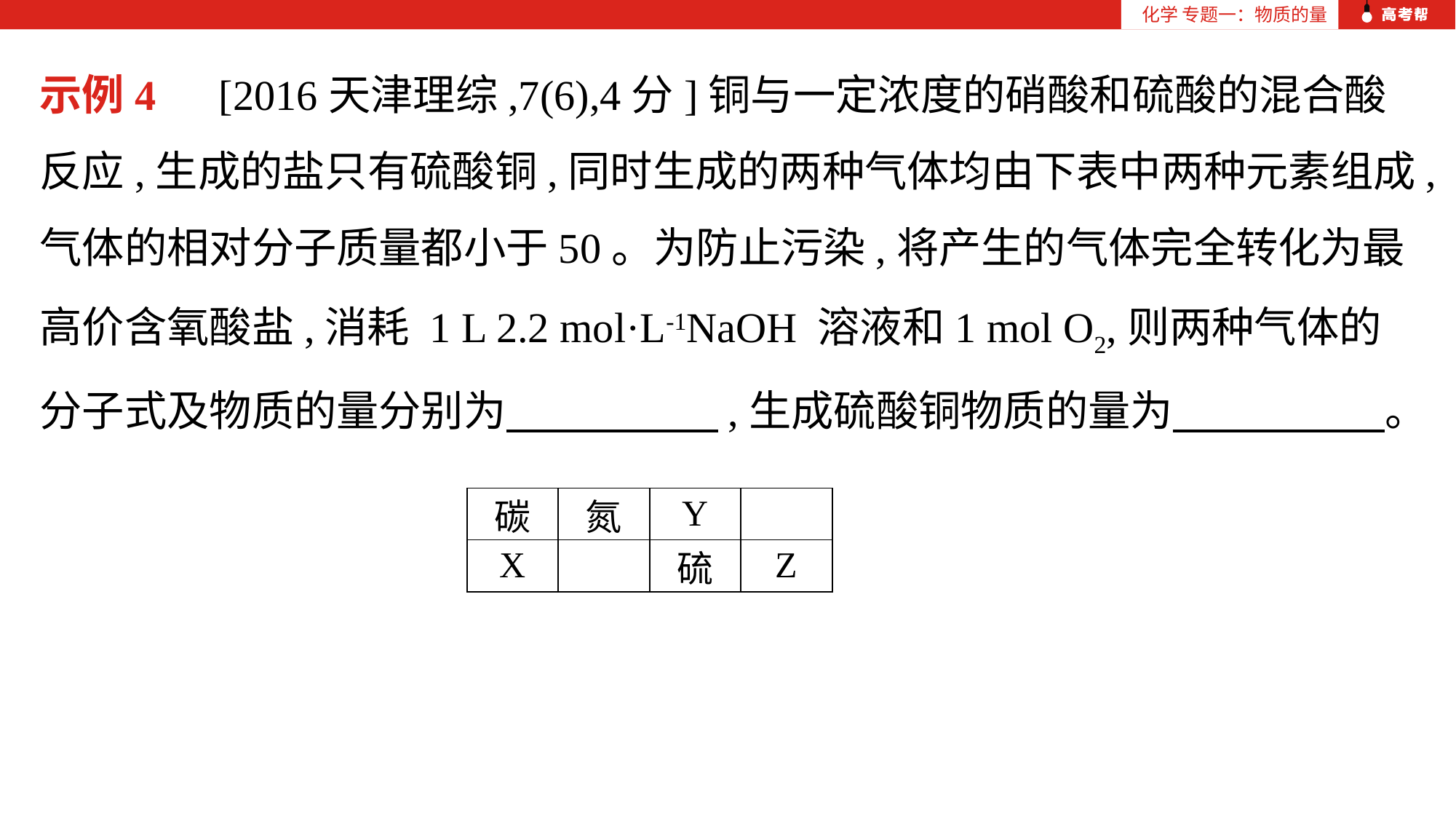

化学 专题一：物质的量

示例4　[2016天津理综,7(6),4分]铜与一定浓度的硝酸和硫酸的混合酸反应,生成的盐只有硫酸铜,同时生成的两种气体均由下表中两种元素组成,气体的相对分子质量都小于50。为防止污染,将产生的气体完全转化为最高价含氧酸盐,消耗 1 L 2.2 mol·L-1NaOH 溶液和1 mol O2,则两种气体的分子式及物质的量分别为　　　　　,生成硫酸铜物质的量为　　　　　。
| 碳 | 氮 | Y |  |
| --- | --- | --- | --- |
| X |  | 硫 | Z |